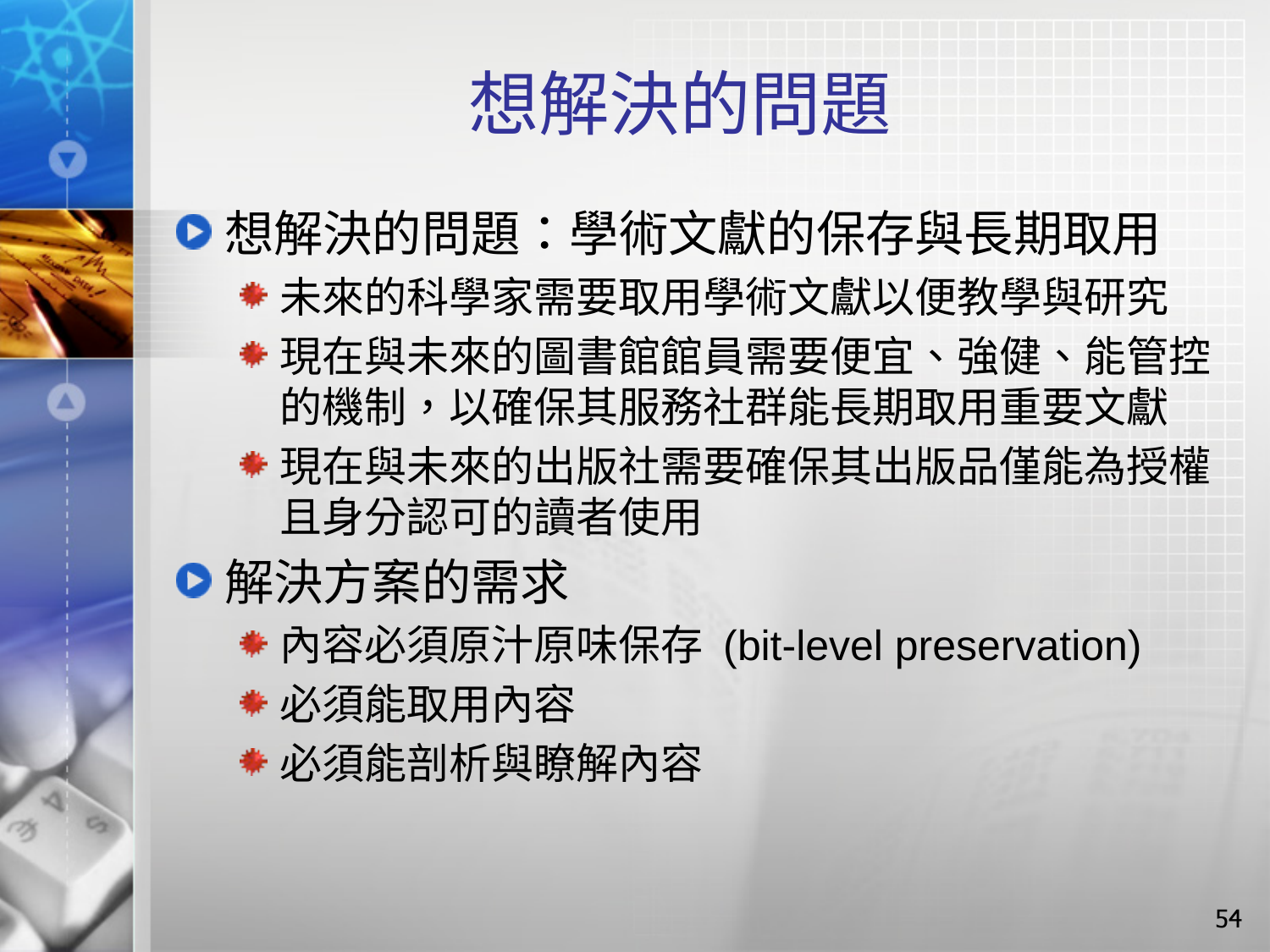

# 想解決的問題
想解決的問題：學術文獻的保存與長期取用
未來的科學家需要取用學術文獻以便教學與研究
現在與未來的圖書館館員需要便宜、強健、能管控的機制，以確保其服務社群能長期取用重要文獻
現在與未來的出版社需要確保其出版品僅能為授權且身分認可的讀者使用
解決方案的需求
內容必須原汁原味保存 (bit-level preservation)
必須能取用內容
必須能剖析與瞭解內容

54